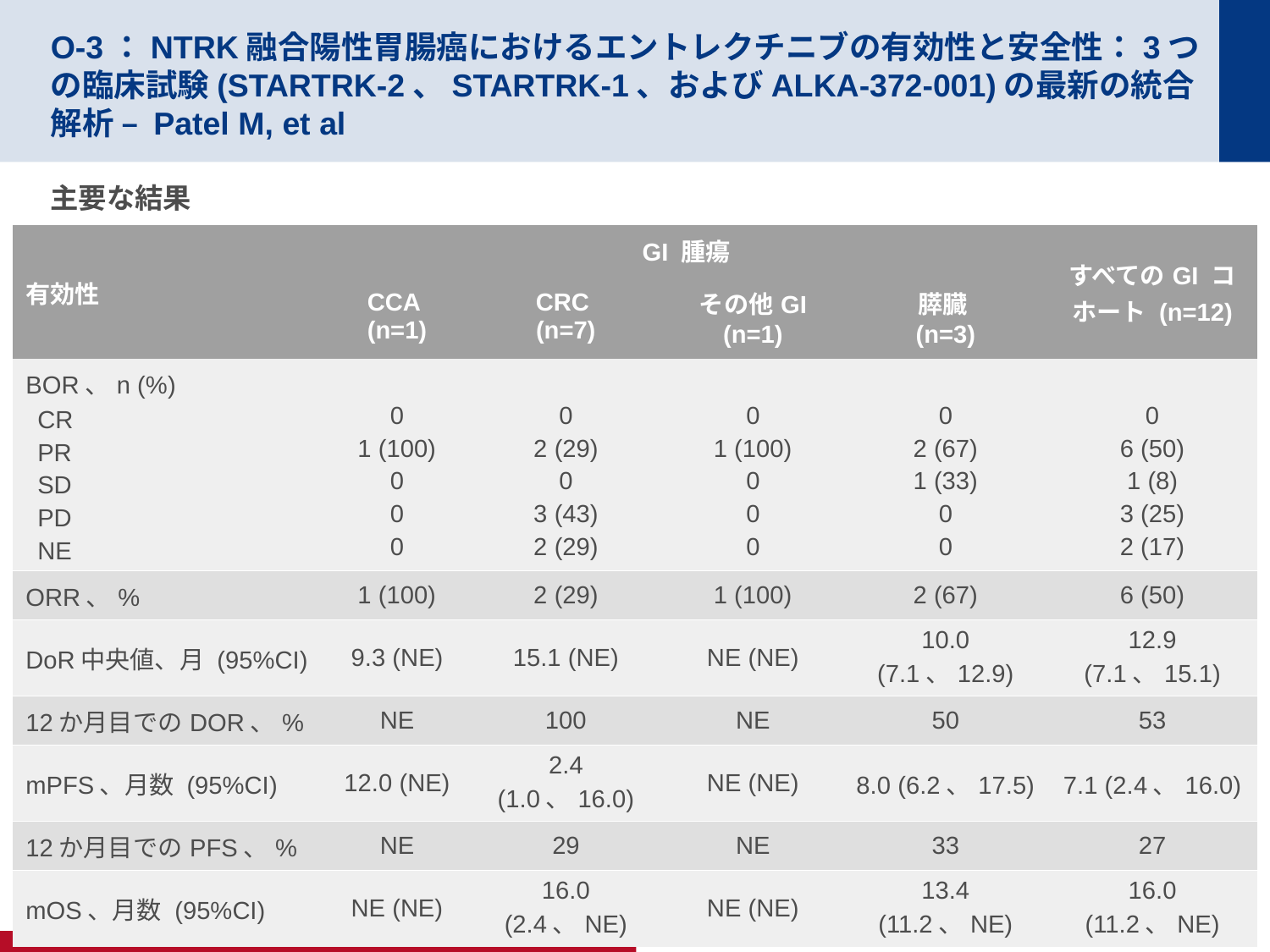

# O-3：NTRK融合陽性胃腸癌におけるエントレクチニブの有効性と安全性：3つの臨床試験(STARTRK-2、STARTRK-1、およびALKA-372-001)の最新の統合解析 – Patel M, et al
主要な結果

| 有効性 | GI 腫瘍 |  |  |  | すべてのGI コホート (n=12) |
| --- | --- | --- | --- | --- | --- |
|  | CCA (n=1) | CRC (n=7) | その他GI (n=1) | 膵臓 (n=3) |  |
| BOR、n (%) CR PR SD PD NE | 0 1 (100) 0 0 0 | 0 2 (29) 0 3 (43) 2 (29) | 0 1 (100) 0 0 0 | 0 2 (67) 1 (33) 0 0 | 0 6 (50) 1 (8) 3 (25) 2 (17) |
| ORR、% | 1 (100) | 2 (29) | 1 (100) | 2 (67) | 6 (50) |
| DoR中央値、月 (95%CI) | 9.3 (NE) | 15.1 (NE) | NE (NE) | 10.0 (7.1、12.9) | 12.9 (7.1、15.1) |
| 12か月目でのDOR、% | NE | 100 | NE | 50 | 53 |
| mPFS、月数 (95%CI) | 12.0 (NE) | 2.4 (1.0、16.0) | NE (NE) | 8.0 (6.2、17.5) | 7.1 (2.4、16.0) |
| 12か月目でのPFS、% | NE | 29 | NE | 33 | 27 |
| mOS、月数 (95%CI) | NE (NE) | 16.0 (2.4、NE) | NE (NE) | 13.4 (11.2、NE) | 16.0 (11.2、NE) |
Patel M, et al.Ann Oncol 2020;31(補遺):要旨 O-3